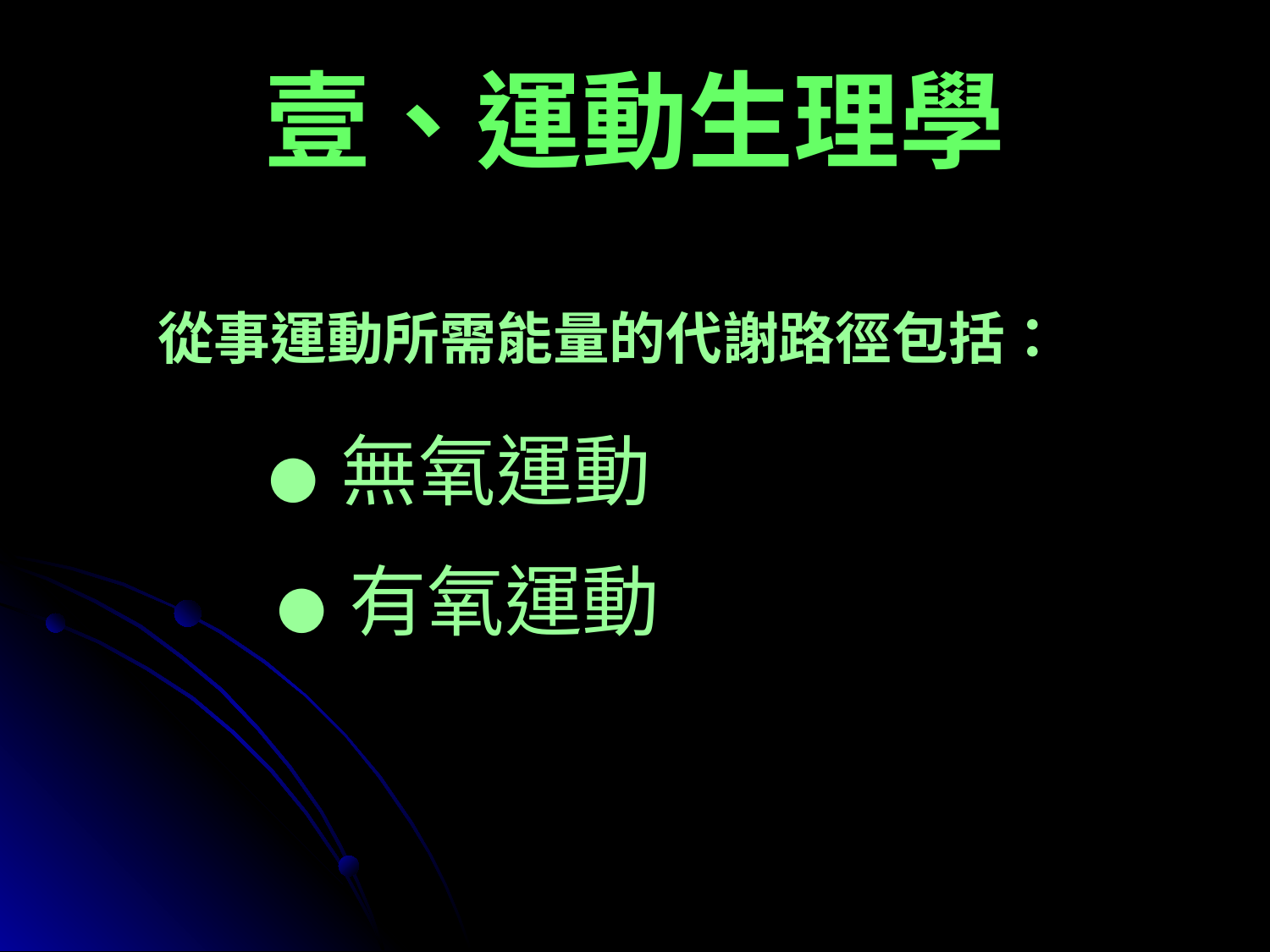

# 壹、運動生理學
從事運動所需能量的代謝路徑包括：

 ● 無氧運動
● 有氧運動